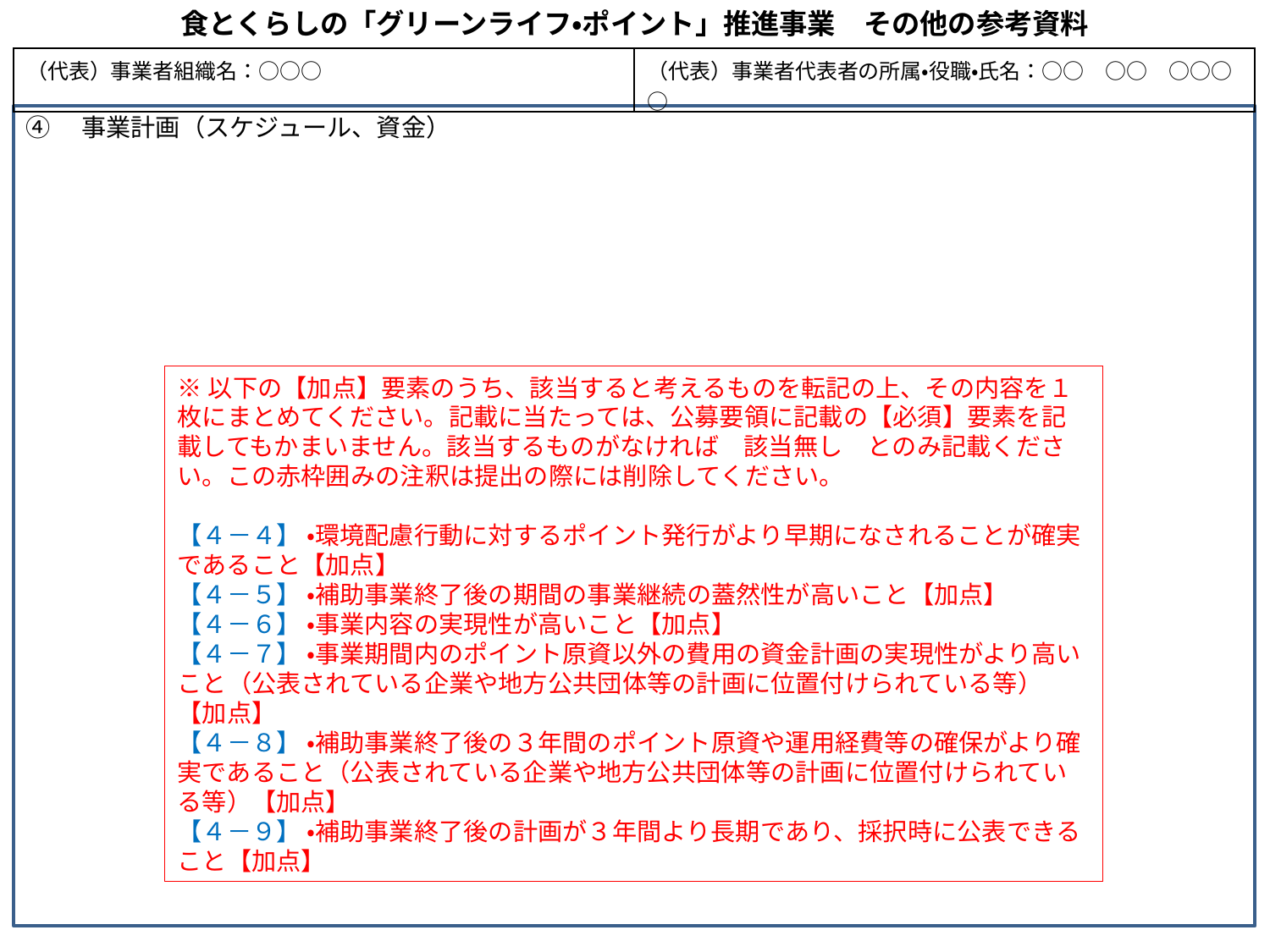

食とくらしの「グリーンライフ・ポイント」推進事業　その他の参考資料
| （代表）事業者組織名：○○○ | （代表）事業者代表者の所属・役職・氏名：○○　○○　○○○○ |
| --- | --- |
④　事業計画（スケジュール、資金）
※以下の【加点】要素のうち、該当すると考えるものを転記の上、その内容を１枚にまとめてください。記載に当たっては、公募要領に記載の【必須】要素を記載してもかまいません。該当するものがなければ　該当無し　とのみ記載ください。この赤枠囲みの注釈は提出の際には削除してください。

【４－４】 ・環境配慮行動に対するポイント発行がより早期になされることが確実であること【加点】
【４－５】 ・補助事業終了後の期間の事業継続の蓋然性が高いこと【加点】
【４－６】 ・事業内容の実現性が高いこと【加点】
【４－７】 ・事業期間内のポイント原資以外の費用の資金計画の実現性がより高いこと（公表されている企業や地方公共団体等の計画に位置付けられている等）【加点】
【４－８】 ・補助事業終了後の３年間のポイント原資や運用経費等の確保がより確実であること（公表されている企業や地方公共団体等の計画に位置付けられている等）【加点】
【４－９】 ・補助事業終了後の計画が３年間より長期であり、採択時に公表できること【加点】